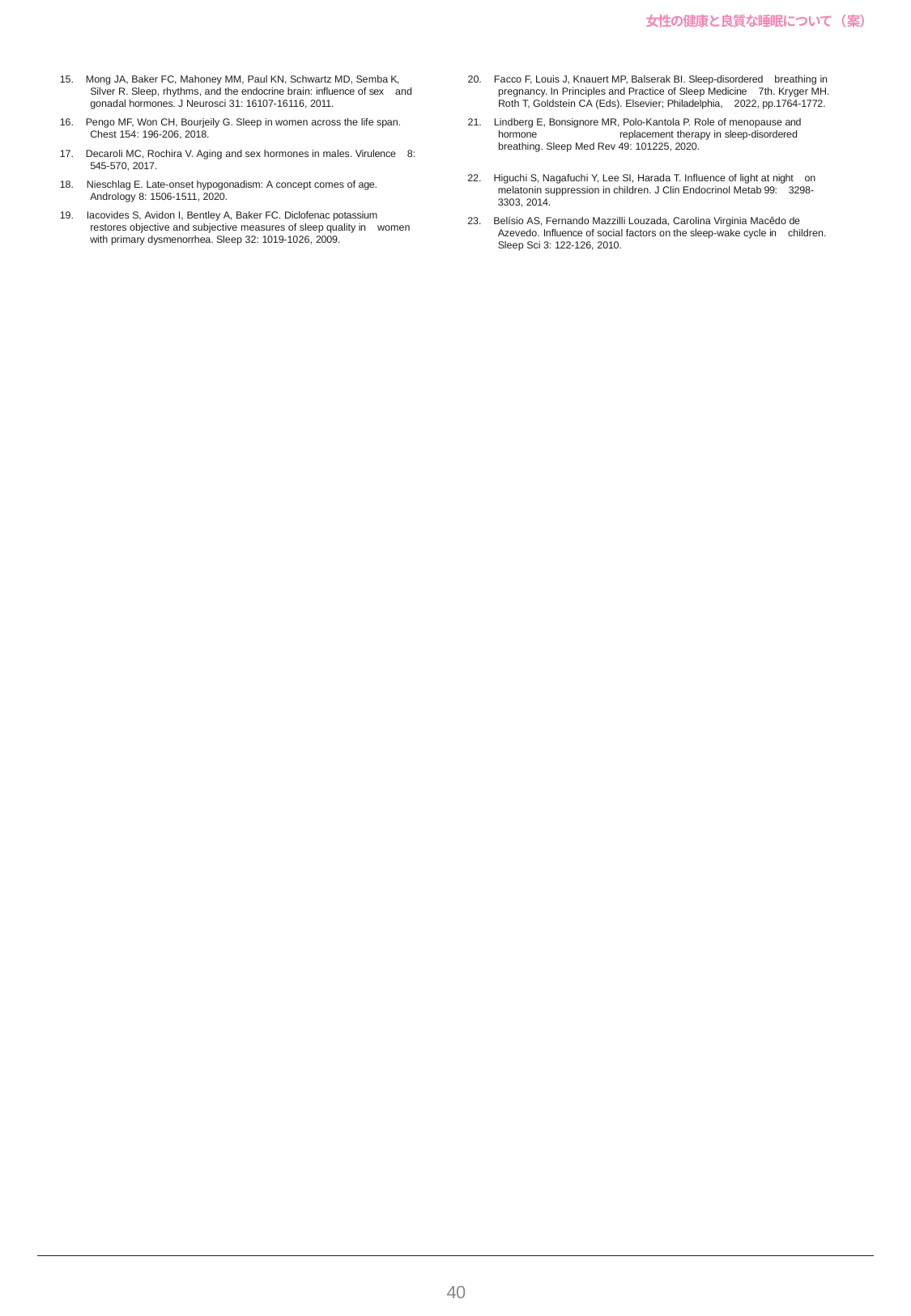

女性の健康と良質な睡眠について（案）
15.  Mong JA, Baker FC, Mahoney MM, Paul KN, Schwartz MD, Semba K, Silver R. Sleep, rhythms, and the endocrine brain: influence of sex and gonadal hormones. J Neurosci 31: 16107-16116, 2011.
16.  Pengo MF, Won CH, Bourjeily G. Sleep in women across the life span. Chest 154: 196-206, 2018.
17.  Decaroli MC, Rochira V. Aging and sex hormones in males. Virulence 8: 545-570, 2017.
18.  Nieschlag E. Late-onset hypogonadism: A concept comes of age. Andrology 8: 1506-1511, 2020.
19.  Iacovides S, Avidon I, Bentley A, Baker FC. Diclofenac potassium restores objective and subjective measures of sleep quality in women with primary dysmenorrhea. Sleep 32: 1019-1026, 2009.
20.  Facco F, Louis J, Knauert MP, Balserak BI. Sleep-disordered breathing in pregnancy. In Principles and Practice of Sleep Medicine 7th. Kryger MH. Roth T, Goldstein CA (Eds). Elsevier; Philadelphia, 2022, pp.1764-1772.
21.  Lindberg E, Bonsignore MR, Polo-Kantola P. Role of menopause and hormone	replacement therapy in sleep-disordered breathing. Sleep Med Rev 49: 101225, 2020.
22.  Higuchi S, Nagafuchi Y, Lee SI, Harada T. Influence of light at night on melatonin suppression in children. J Clin Endocrinol Metab 99: 3298-3303, 2014.
23.  Belísio AS, Fernando Mazzilli Louzada, Carolina Virginia Macêdo de Azevedo. Influence of social factors on the sleep-wake cycle in children. Sleep Sci 3: 122-126, 2010.
40